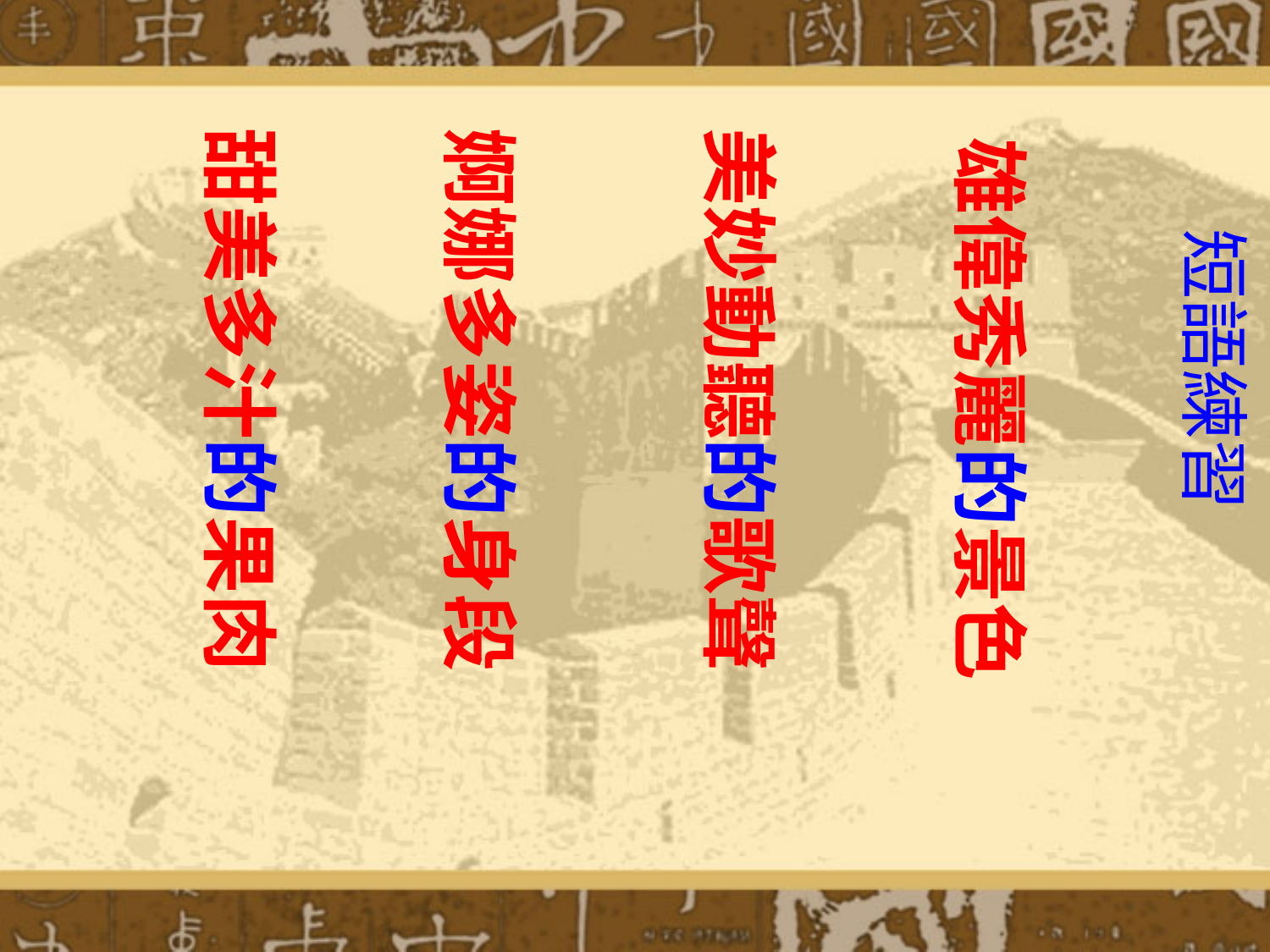

婀娜多姿的身段
甜美多汁的果肉
美妙動聽的歌聲
雄偉秀麗的景色
短語練習